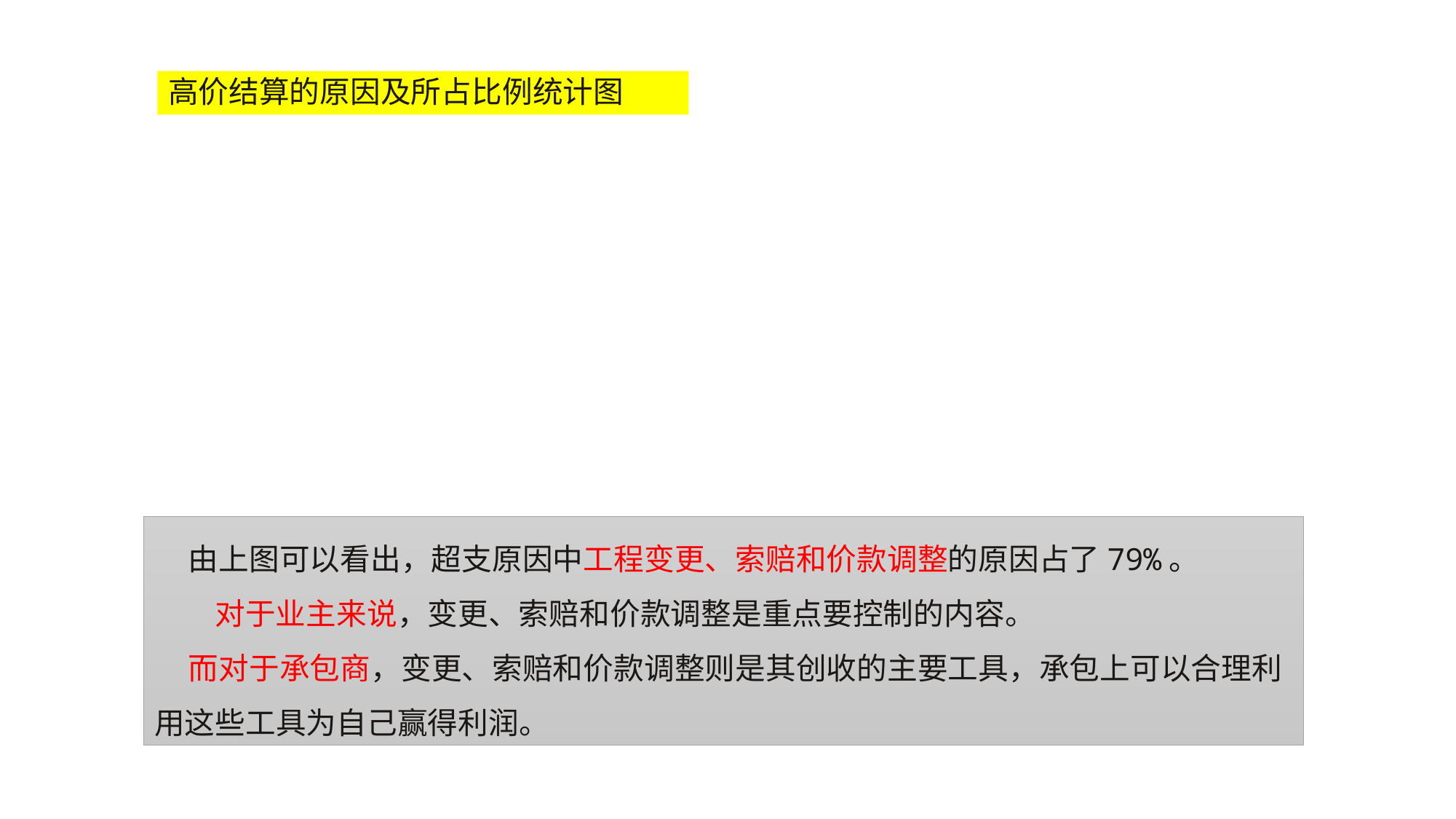

高价结算的原因及所占比例统计图
    由上图可以看出，超支原因中工程变更、索赔和价款调整的原因占了79%。
　　对于业主来说，变更、索赔和价款调整是重点要控制的内容。
    而对于承包商，变更、索赔和价款调整则是其创收的主要工具，承包上可以合理利用这些工具为自己赢得利润。